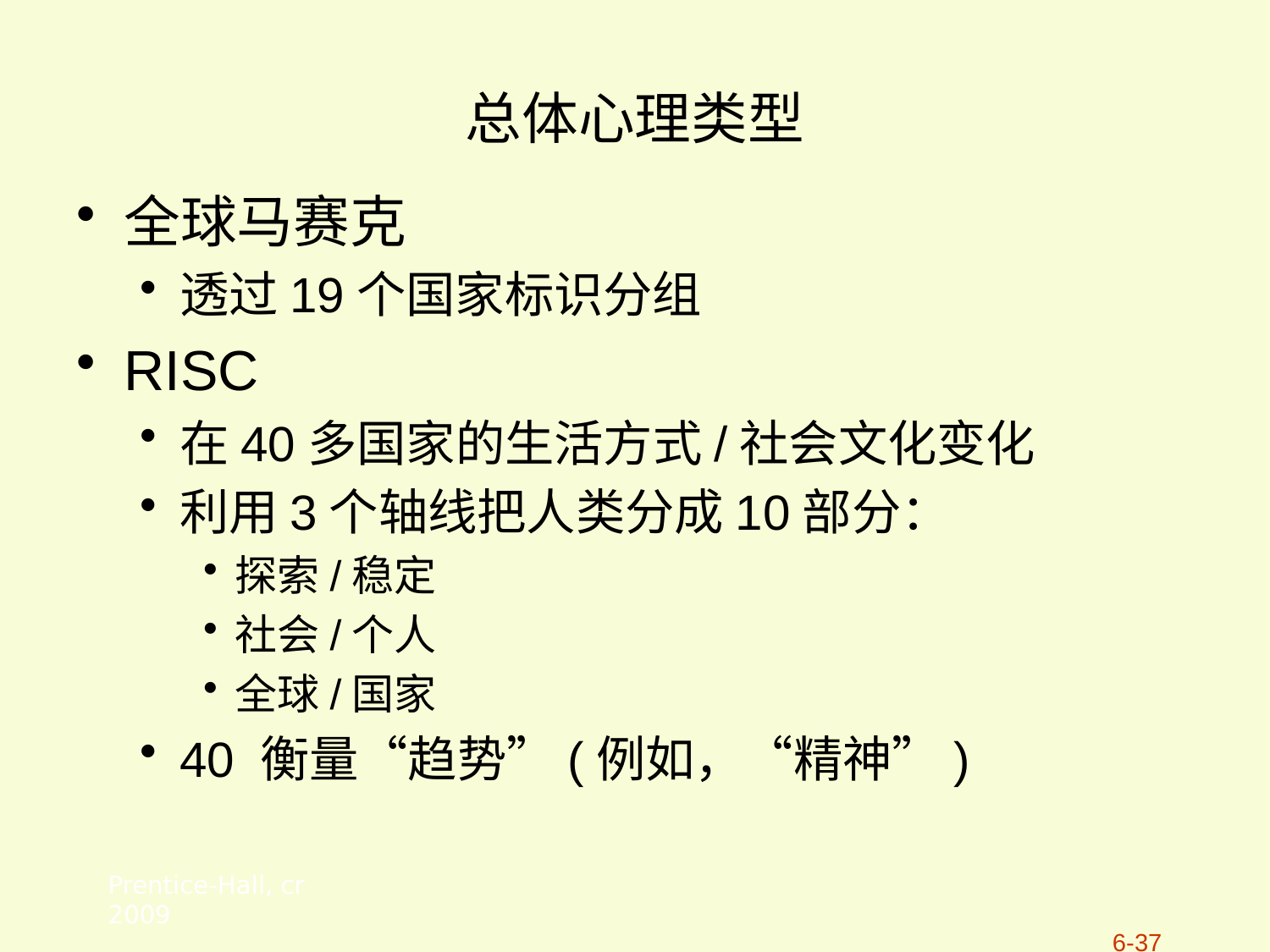

# 总体心理类型
全球马赛克
透过19个国家标识分组
RISC
在40多国家的生活方式/社会文化变化
利用3个轴线把人类分成10部分：
探索/稳定
社会/个人
全球/国家
40 衡量“趋势”(例如，“精神”)
Prentice-Hall, cr 2009
6-37